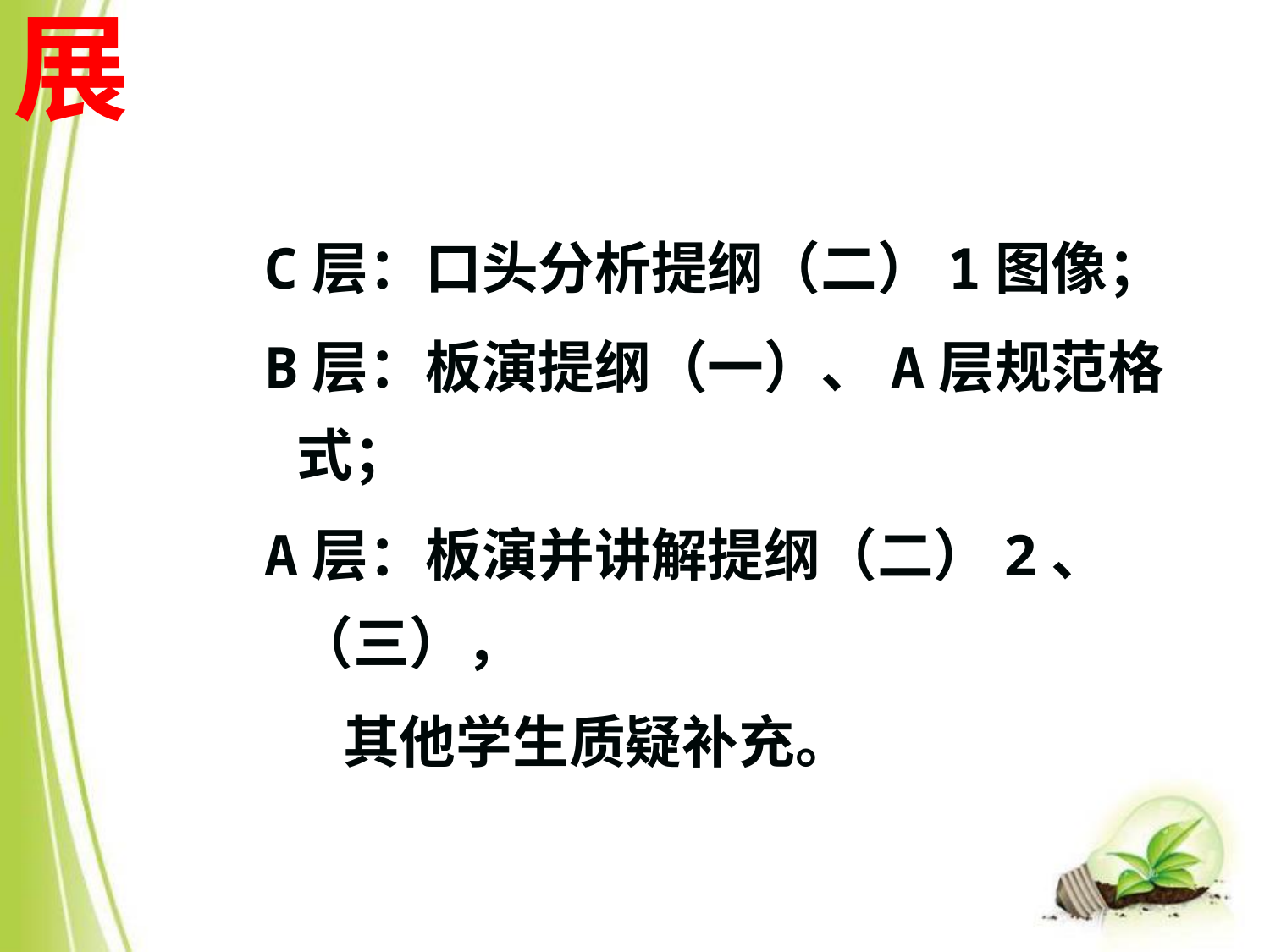

展
C层：口头分析提纲（二）1图像；
B层：板演提纲（一）、A层规范格式；
A层：板演并讲解提纲（二）2、（三），
     其他学生质疑补充。